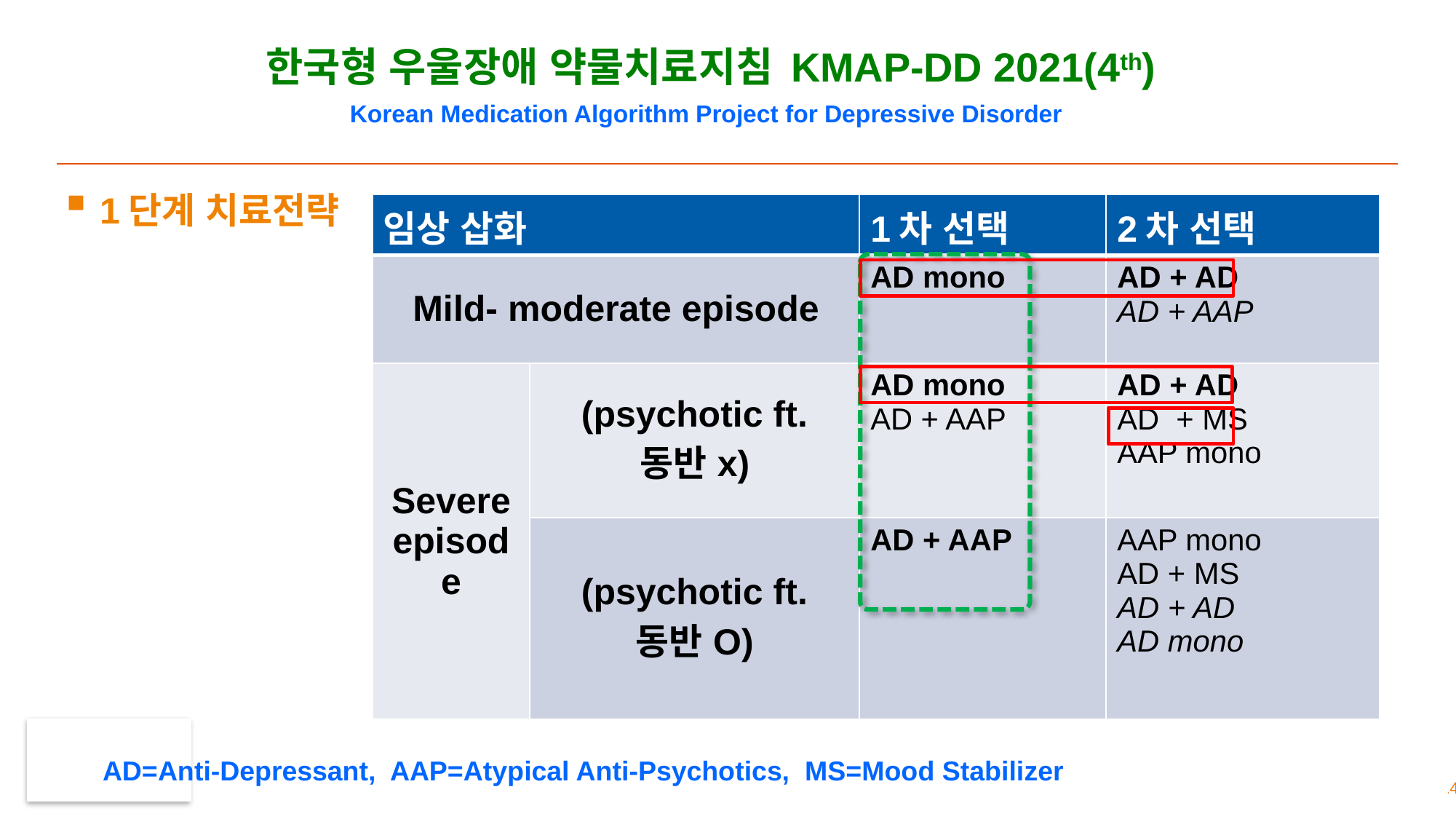

# 한국형 우울장애 약물치료지침 KMAP-DD 2021(4th) Korean Medication Algorithm Project for Depressive Disorder
1단계 치료전략
| 임상 삽화 |  | 1차 선택 | 2차 선택 |
| --- | --- | --- | --- |
| Mild- moderate episode |  | AD mono | AD + AD AD + AAP |
| Severe episode | (psychotic ft. 동반x) | AD mono AD + AAP | AD + AD AD + MS AAP mono |
|  | (psychotic ft. 동반O) | AD + AAP | AAP mono AD + MS AD + AD AD mono |

(2012 AD mono)

AD=Anti-Depressant,  AAP=Atypical Anti-Psychotics,  MS=Mood Stabilizer